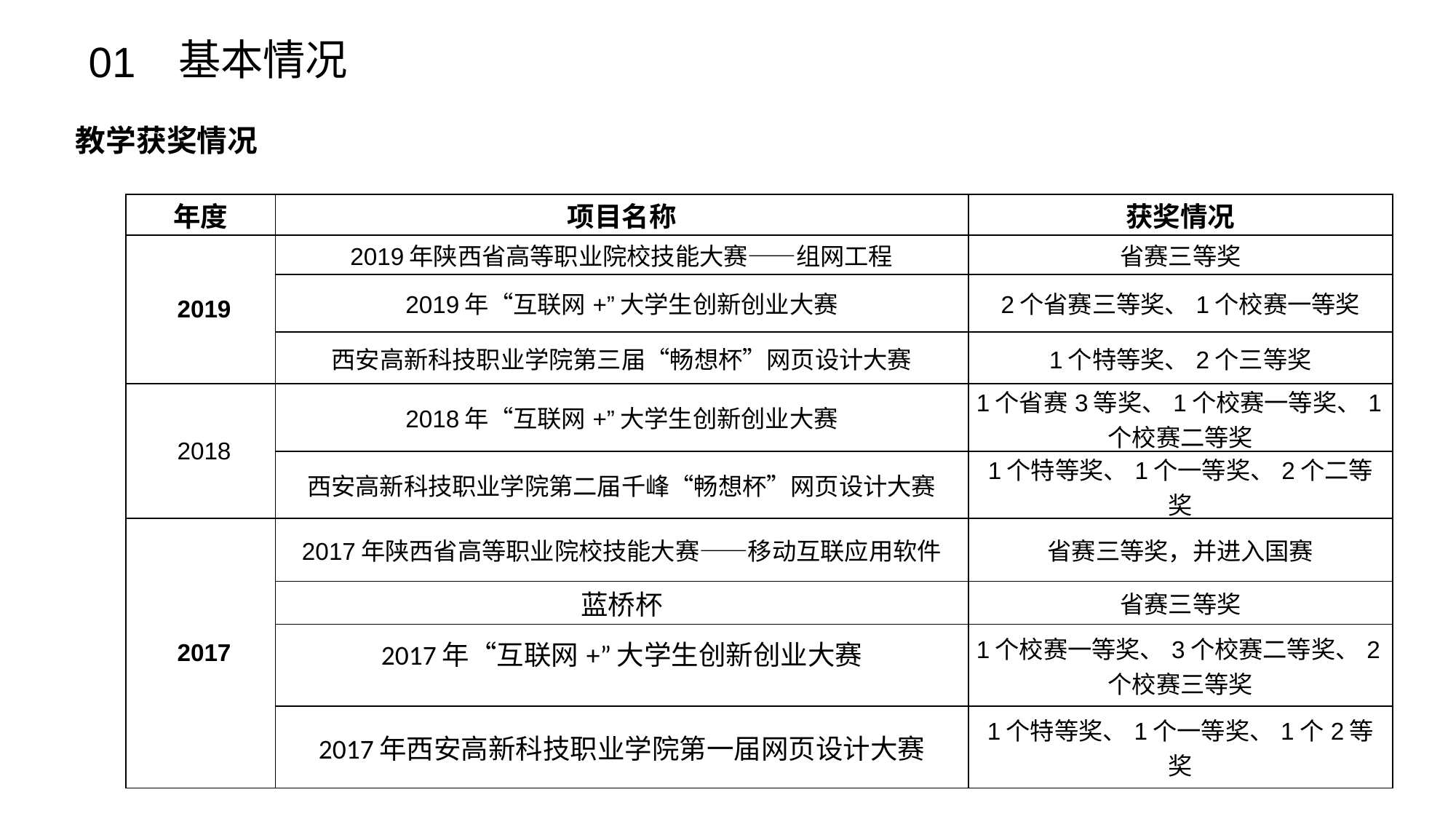

01
基本情况
教学获奖情况
| 年度 | 项目名称 | 获奖情况 |
| --- | --- | --- |
| 2019 | 2019年陕西省高等职业院校技能大赛——组网工程 | 省赛三等奖 |
|  | 2019年“互联网+”大学生创新创业大赛 | 2个省赛三等奖、1个校赛一等奖 |
|  | 西安高新科技职业学院第三届“畅想杯”网页设计大赛 | 1个特等奖、2个三等奖 |
| 2018 | 2018年“互联网+”大学生创新创业大赛 | 1个省赛3等奖、1个校赛一等奖、1个校赛二等奖 |
|  | 西安高新科技职业学院第二届千峰“畅想杯”网页设计大赛 | 1个特等奖、1个一等奖、2个二等奖 |
| 2017 | 2017年陕西省高等职业院校技能大赛——移动互联应用软件 | 省赛三等奖，并进入国赛 |
|  | 蓝桥杯 | 省赛三等奖 |
|  | 2017年“互联网+”大学生创新创业大赛 | 1个校赛一等奖、3个校赛二等奖、2个校赛三等奖 |
|  | 2017年西安高新科技职业学院第一届网页设计大赛 | 1个特等奖、1个一等奖、1个2等奖 |
1,
8%
1,
8%
5,
42%
5,
42%